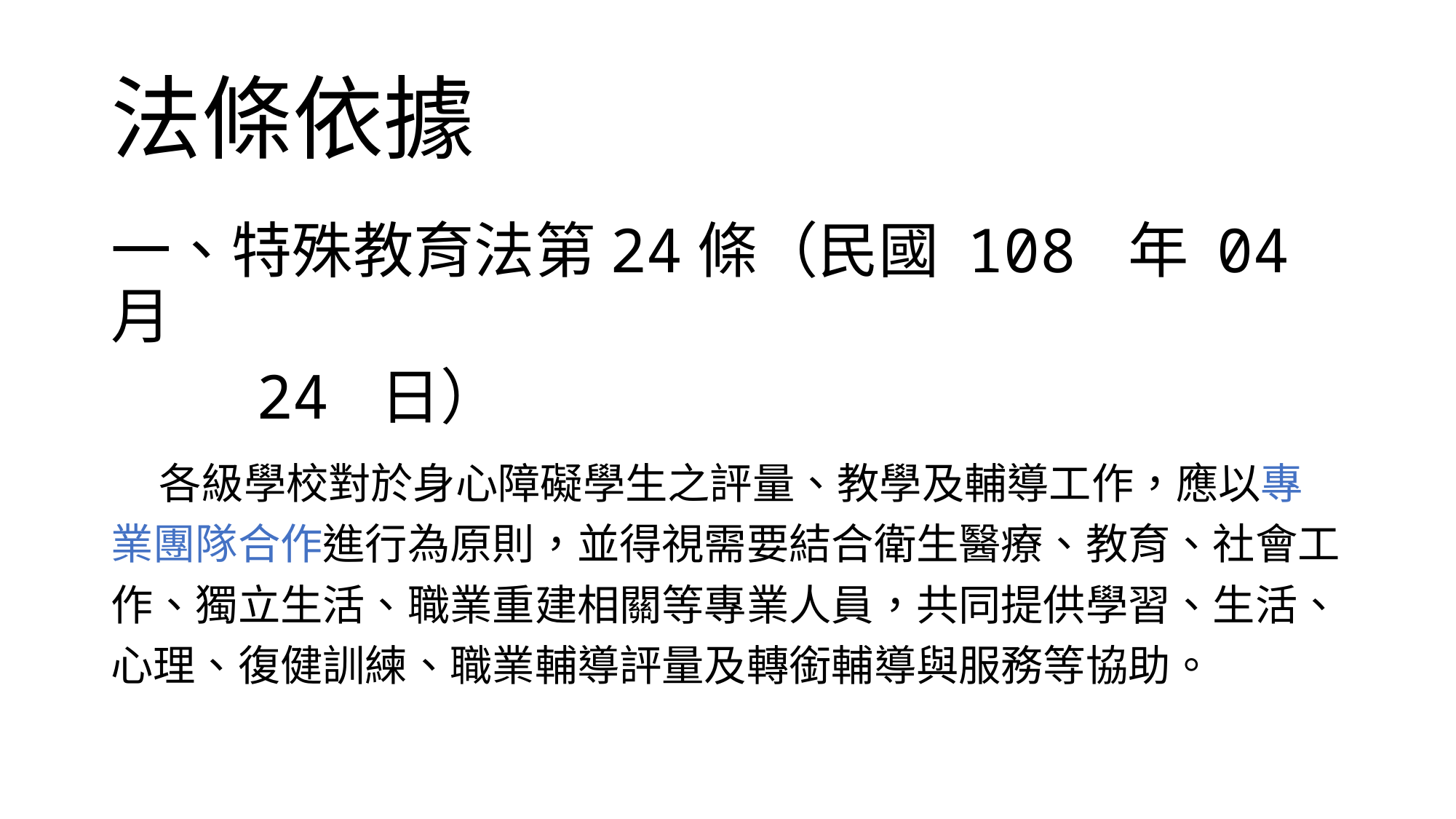

# 法條依據
一、特殊教育法第24條（民國 108 年 04 月
    24 日）
    各級學校對於身心障礙學生之評量、教學及輔導工作，應以專業團隊合作進行為原則，並得視需要結合衛生醫療、教育、社會工作、獨立生活、職業重建相關等專業人員，共同提供學習、生活、心理、復健訓練、職業輔導評量及轉銜輔導與服務等協助。